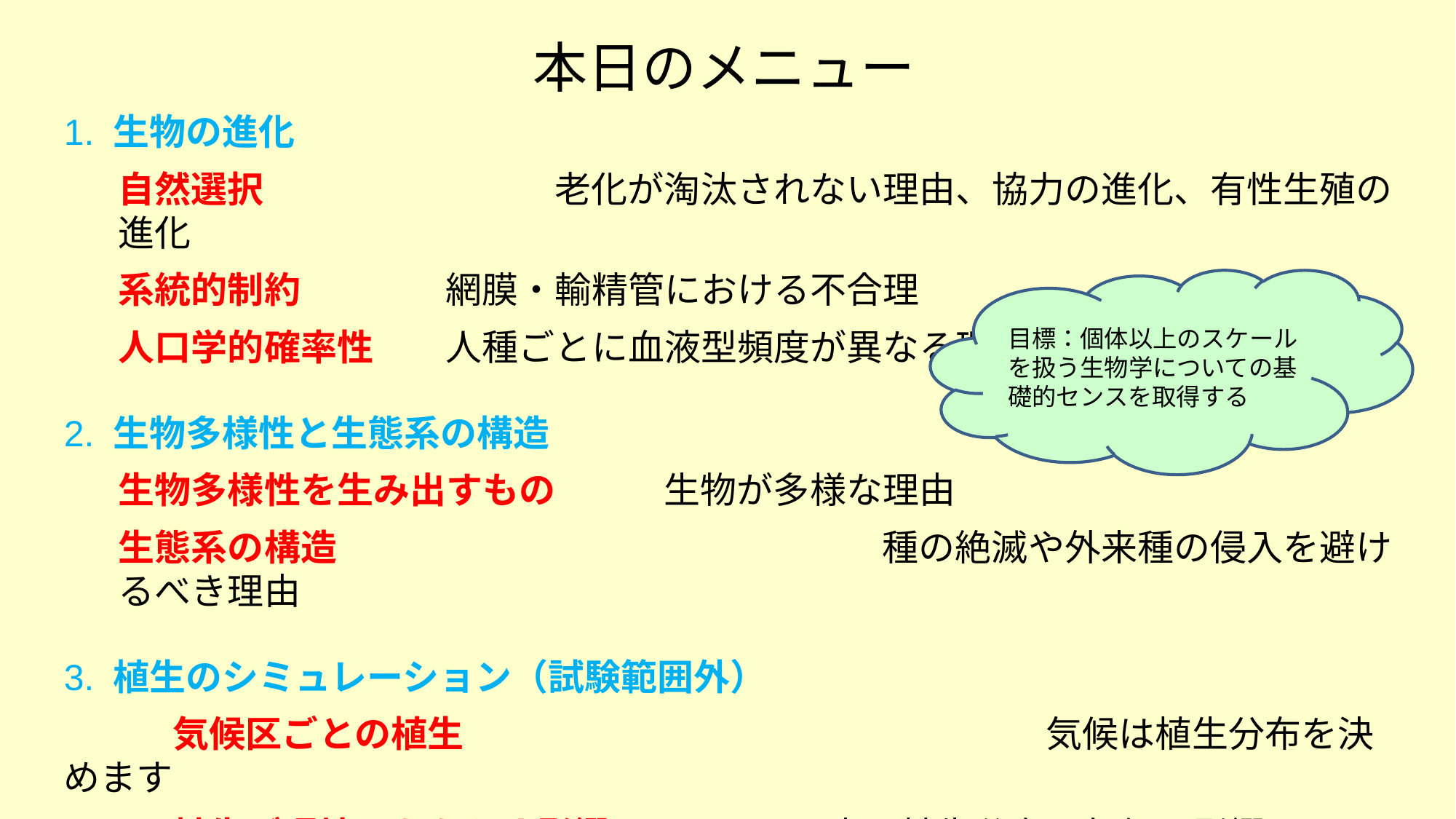

# 本日のメニュー
1. 生物の進化
自然選択			老化が淘汰されない理由、協力の進化、有性生殖の進化
系統的制約		網膜・輸精管における不合理
人口学的確率性	人種ごとに血液型頻度が異なる理由

2. 生物多様性と生態系の構造
生物多様性を生み出すもの	生物が多様な理由
生態系の構造					種の絶滅や外来種の侵入を避けるべき理由

3. 植生のシミュレーション（試験範囲外）
	気候区ごとの植生						気候は植生分布を決めます
	植生が環境にもたらす影響			実は植生分布も気候に影響します
	陸面過程モデルとシミュレーション	計算機の中に植生を再現する
目標：個体以上のスケールを扱う生物学についての基礎的センスを取得する